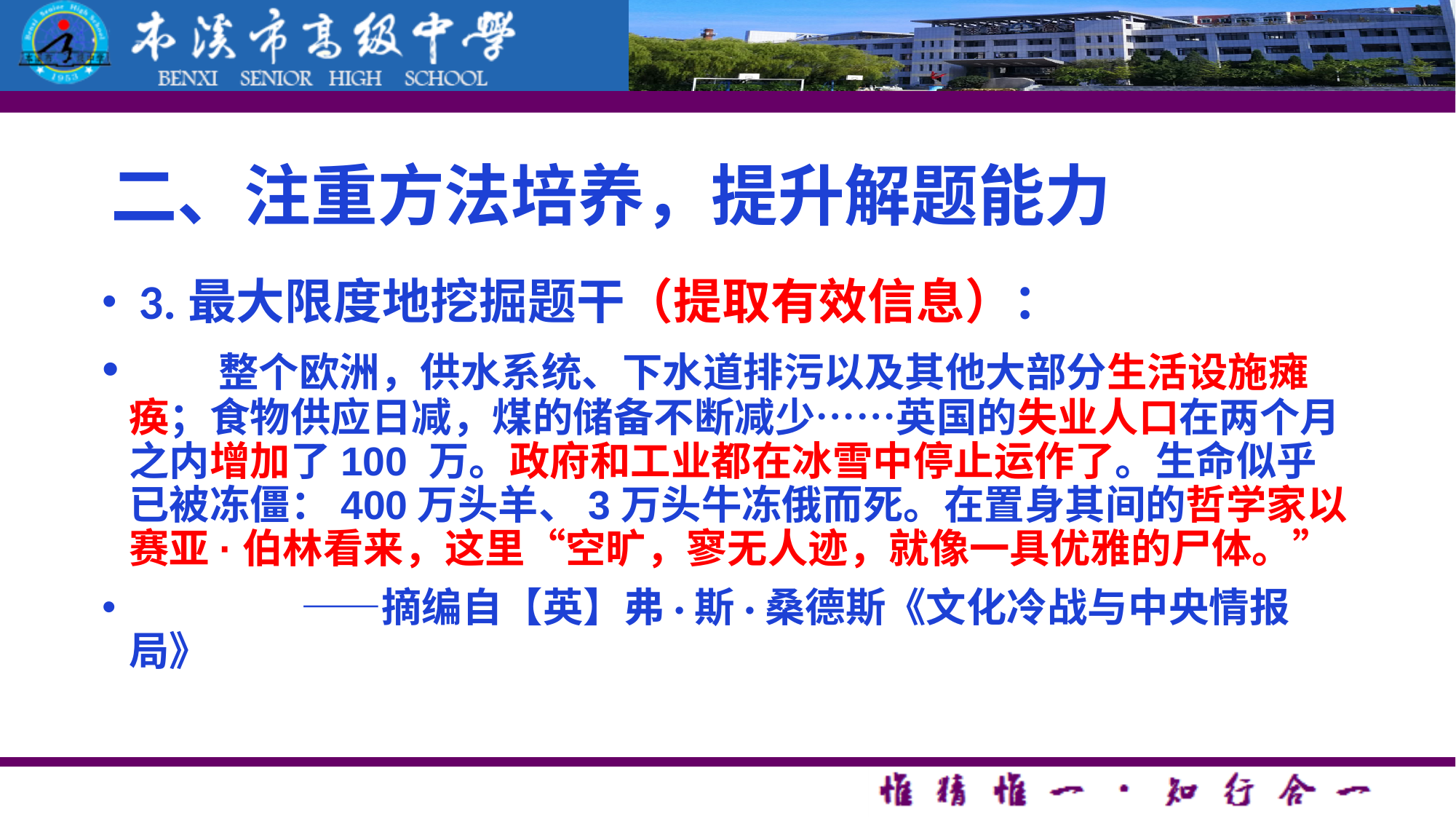

# 二、注重方法培养，提升解题能力
 3.最大限度地挖掘题干（提取有效信息）：
       整个欧洲，供水系统、下水道排污以及其他大部分生活设施瘫痪；食物供应日减，煤的储备不断减少……英国的失业人口在两个月之内增加了100 万。政府和工业都在冰雪中停止运作了。生命似乎已被冻僵：400万头羊、3万头牛冻俄而死。在置身其间的哲学家以赛亚·伯林看来，这里“空旷，寥无人迹，就像一具优雅的尸体。”
　　          ——摘编自【英】弗·斯·桑德斯《文化冷战与中央情报局》